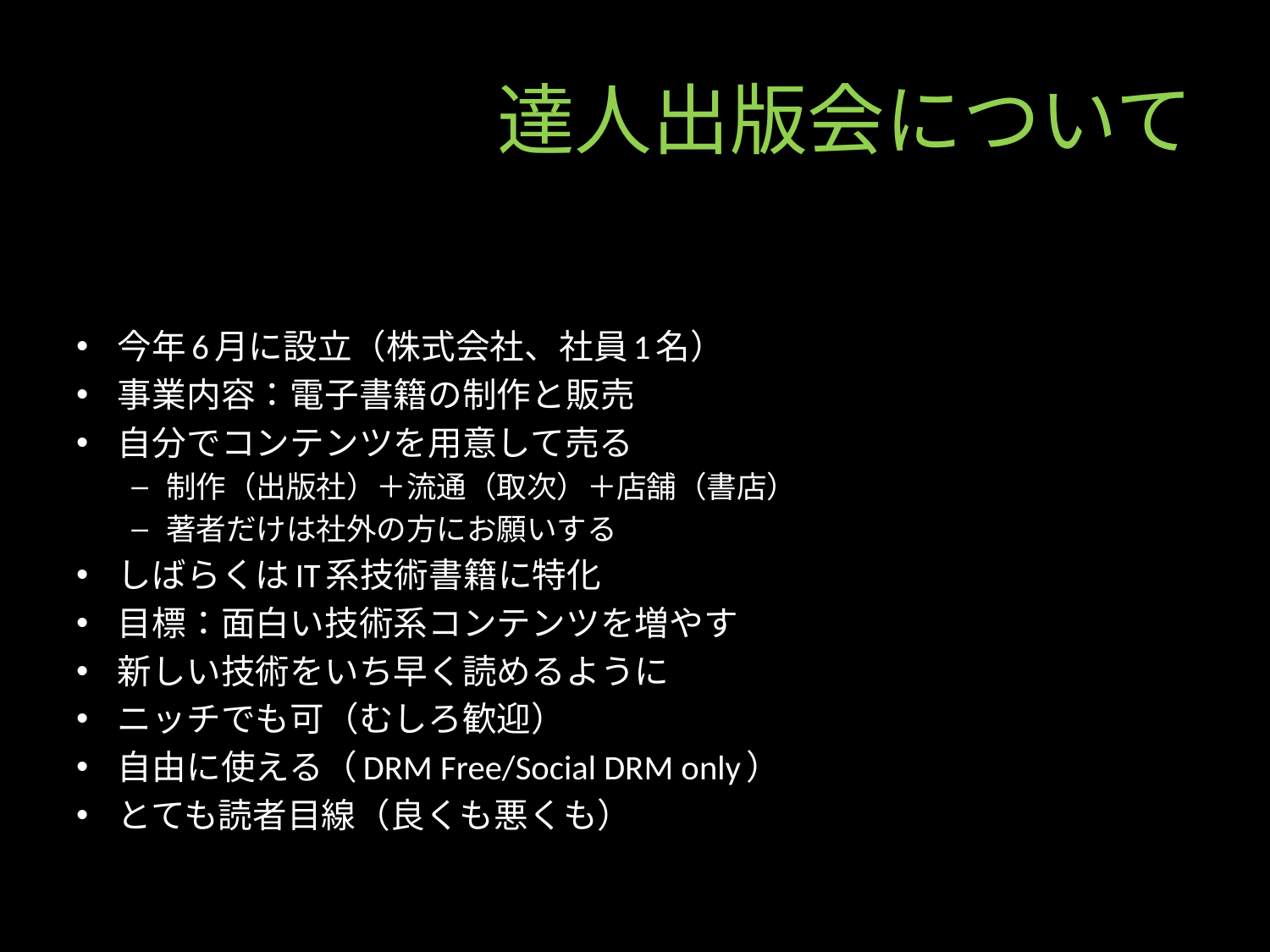

# 達人出版会について

今年6月に設立（株式会社、社員1名）
事業内容：電子書籍の制作と販売
自分でコンテンツを用意して売る
制作（出版社）＋流通（取次）＋店舗（書店）
著者だけは社外の方にお願いする
しばらくはIT系技術書籍に特化
目標：面白い技術系コンテンツを増やす
新しい技術をいち早く読めるように
ニッチでも可（むしろ歓迎）
自由に使える（DRM Free/Social DRM only）
とても読者目線（良くも悪くも）